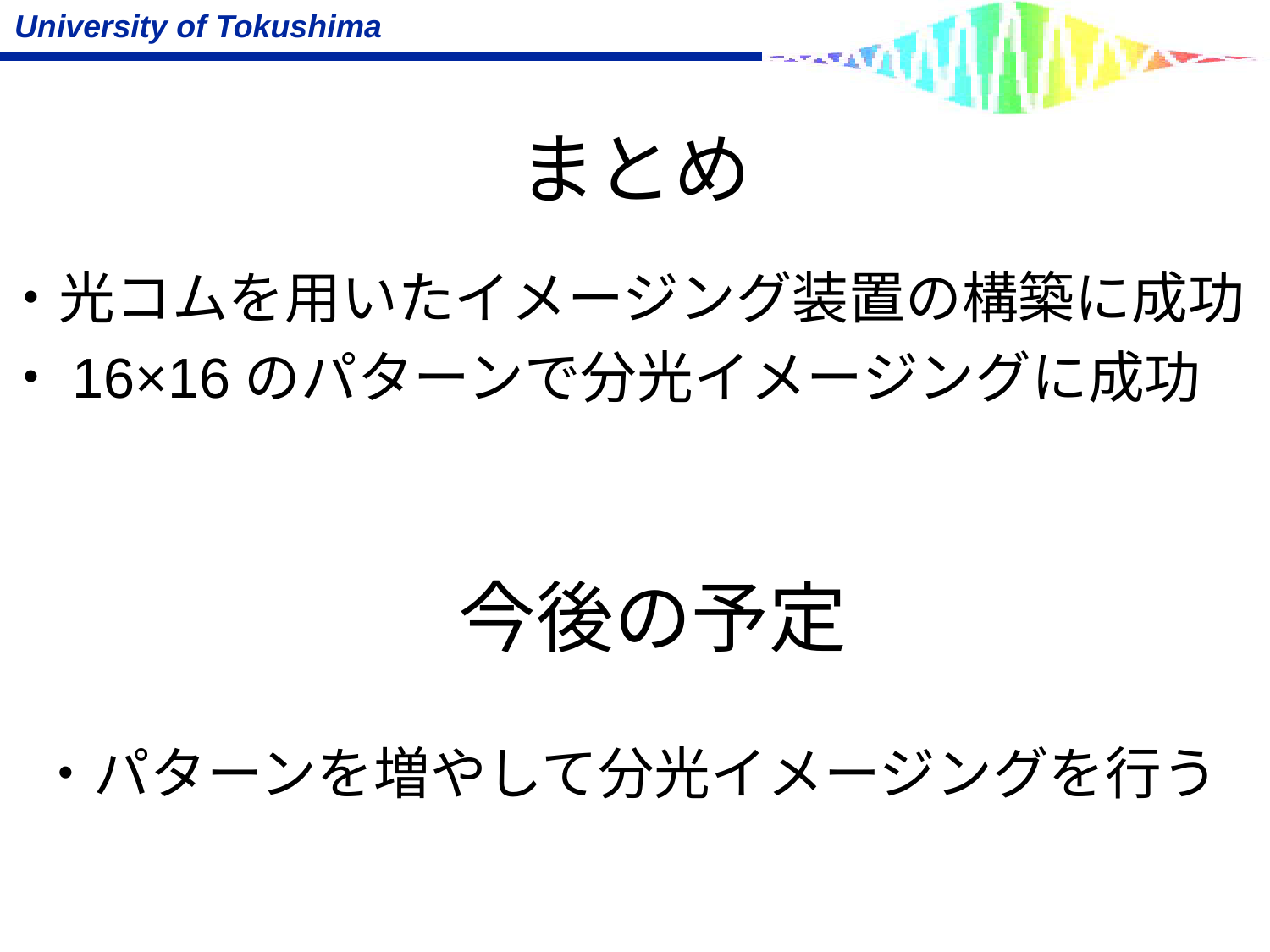

# まとめ
・光コムを用いたイメージング装置の構築に成功
・16×16のパターンで分光イメージングに成功

今後の予定
・パターンを増やして分光イメージングを行う